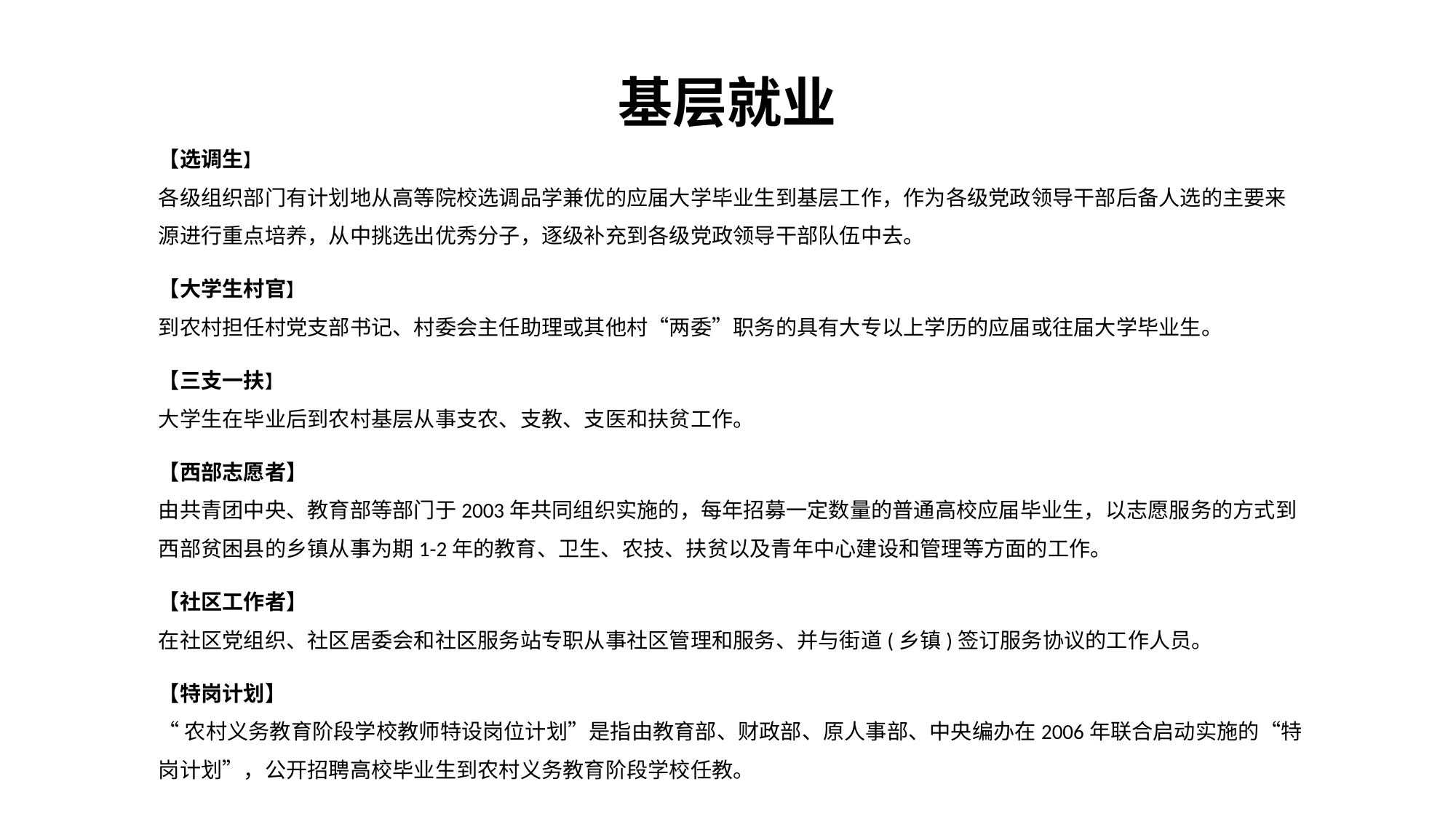

# 基层就业
【选调生】
各级组织部门有计划地从高等院校选调品学兼优的应届大学毕业生到基层工作，作为各级党政领导干部后备人选的主要来源进行重点培养，从中挑选出优秀分子，逐级补充到各级党政领导干部队伍中去。
【大学生村官】
到农村担任村党支部书记、村委会主任助理或其他村“两委”职务的具有大专以上学历的应届或往届大学毕业生。
【三支一扶】
大学生在毕业后到农村基层从事支农、支教、支医和扶贫工作。
【西部志愿者】
由共青团中央、教育部等部门于2003年共同组织实施的，每年招募一定数量的普通高校应届毕业生，以志愿服务的方式到西部贫困县的乡镇从事为期1-2年的教育、卫生、农技、扶贫以及青年中心建设和管理等方面的工作。
【社区工作者】
在社区党组织、社区居委会和社区服务站专职从事社区管理和服务、并与街道(乡镇)签订服务协议的工作人员。
【特岗计划】
“农村义务教育阶段学校教师特设岗位计划”是指由教育部、财政部、原人事部、中央编办在2006年联合启动实施的“特岗计划”，公开招聘高校毕业生到农村义务教育阶段学校任教。